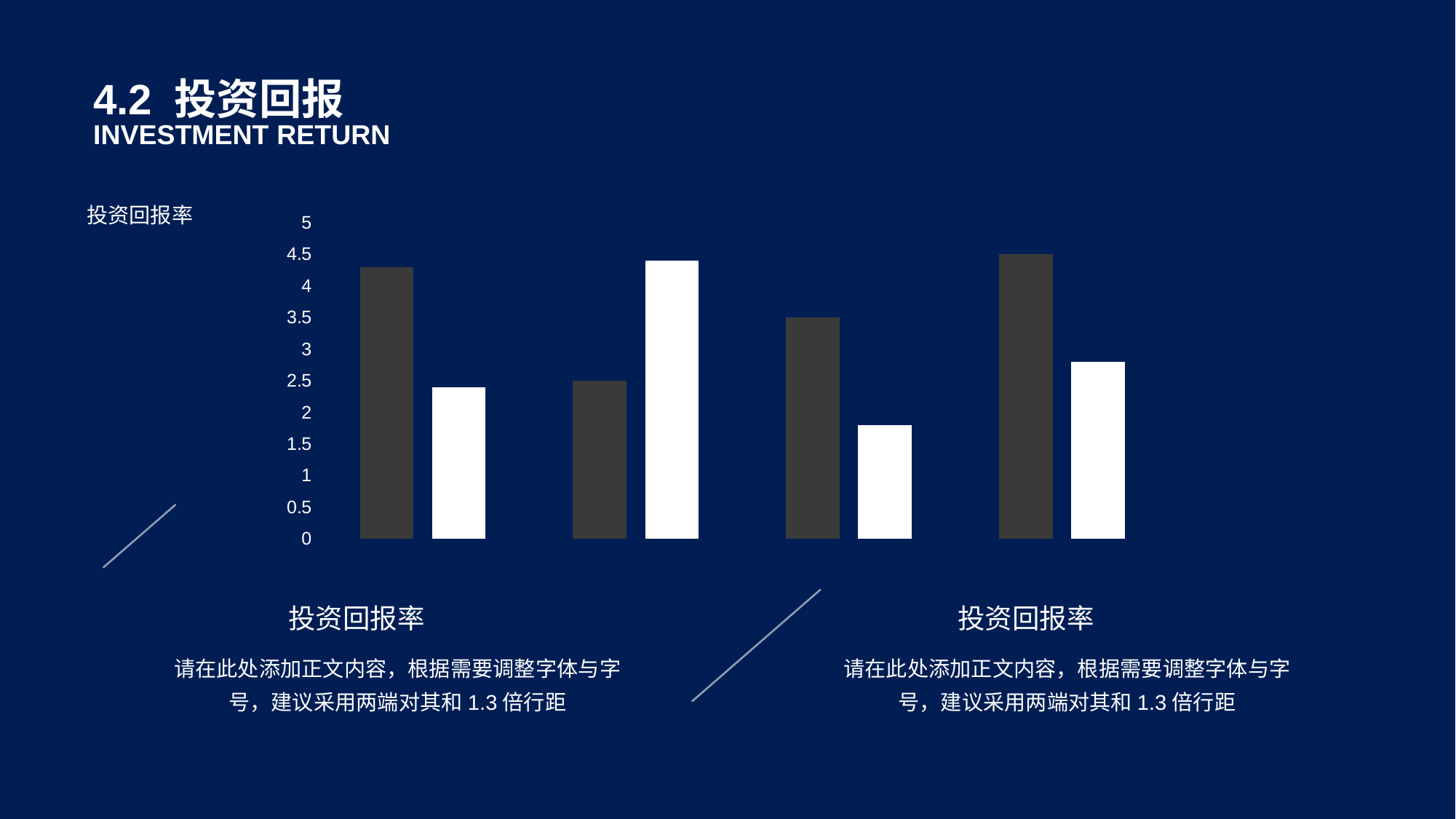

4.2 投资回报
INVESTMENT RETURN
投资回报率

### Chart

| Category |  |  |
|---|---|---|
投资回报率
投资回报率
请在此处添加正文内容，根据需要调整字体与字号，建议采用两端对其和1.3倍行距
请在此处添加正文内容，根据需要调整字体与字号，建议采用两端对其和1.3倍行距